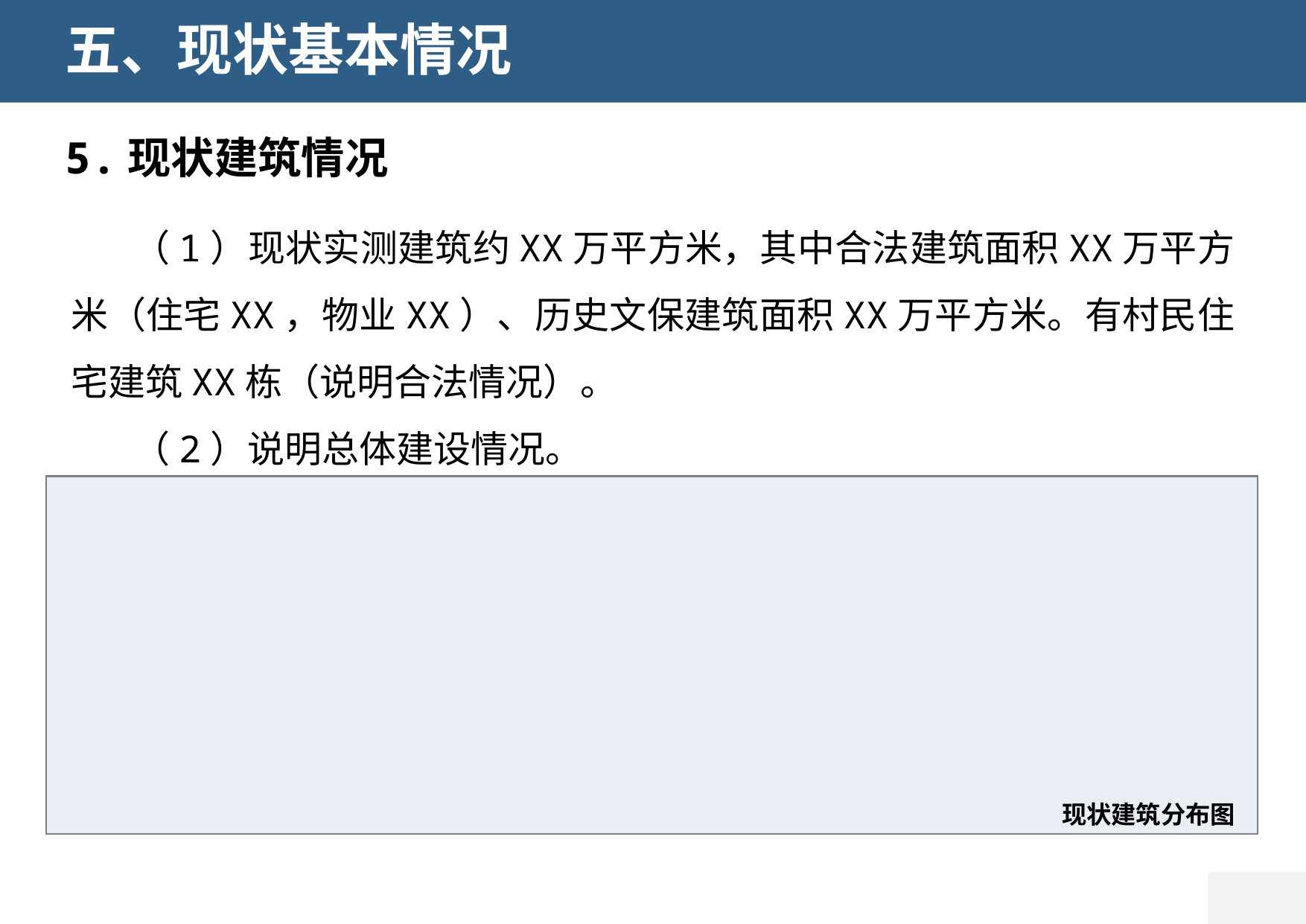

五、现状基本情况
5.现状建筑情况
黄  埔  大  道
（1）现状实测建筑约XX万平方米，其中合法建筑面积XX万平方米（住宅XX，物业XX）、历史文保建筑面积XX万平方米。有村民住宅建筑XX栋（说明合法情况）。
（2）说明总体建设情况。
冼  村  路

现状建筑分布图
金  穗  路
17